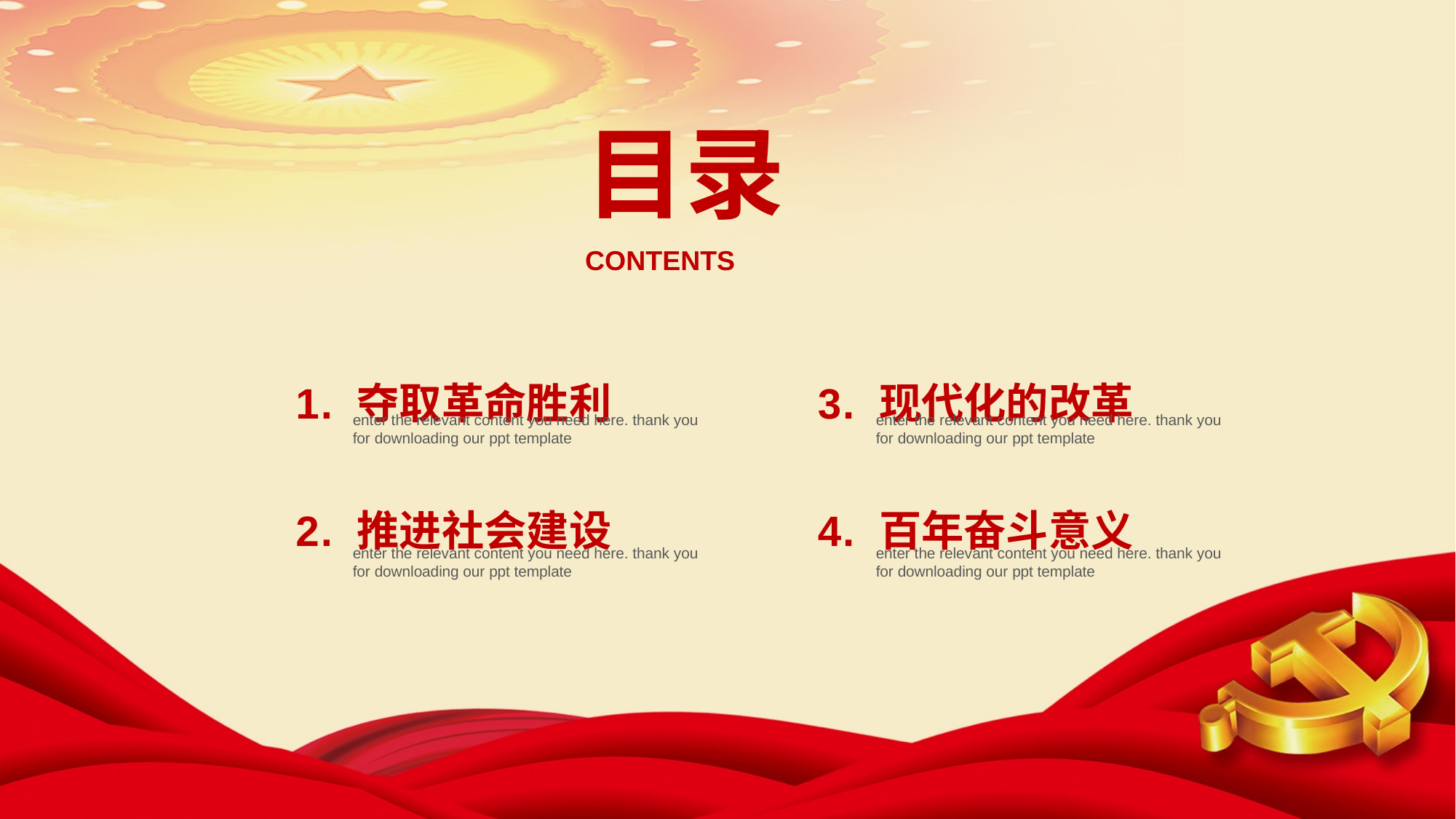

目录
CONTENTS
夺取革命胜利
推进社会建设
现代化的改革
百年奋斗意义
enter the relevant content you need here. thank you for downloading our ppt template
enter the relevant content you need here. thank you for downloading our ppt template
enter the relevant content you need here. thank you for downloading our ppt template
enter the relevant content you need here. thank you for downloading our ppt template